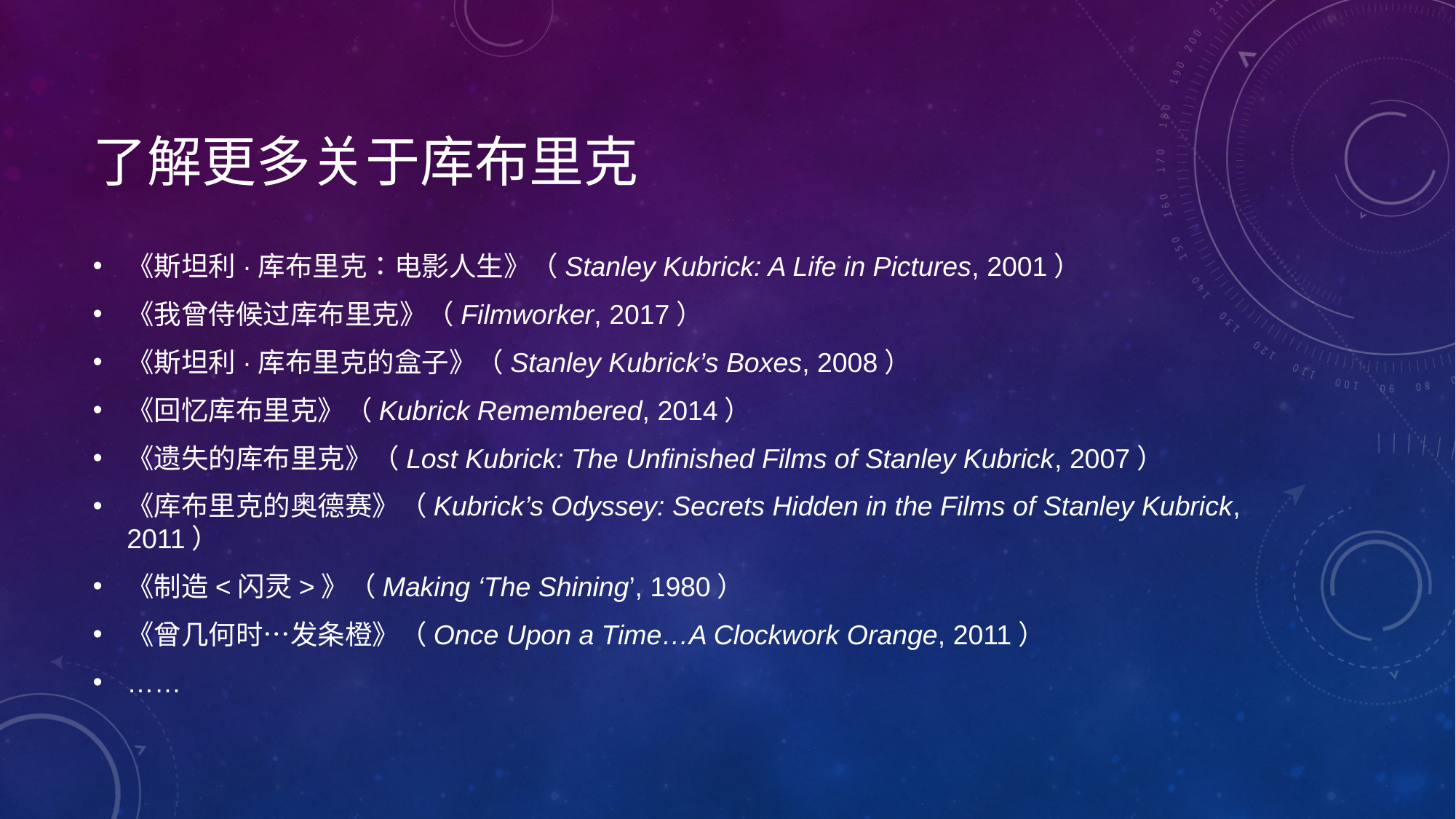

# 了解更多关于库布里克
《斯坦利·库布里克：电影人生》（Stanley Kubrick: A Life in Pictures, 2001）
《我曾侍候过库布里克》（Filmworker, 2017）
《斯坦利·库布里克的盒子》（Stanley Kubrick’s Boxes, 2008）
《回忆库布里克》（Kubrick Remembered, 2014）
《遗失的库布里克》（Lost Kubrick: The Unfinished Films of Stanley Kubrick, 2007）
《库布里克的奥德赛》（Kubrick’s Odyssey: Secrets Hidden in the Films of Stanley Kubrick, 2011）
《制造<闪灵>》（Making ‘The Shining’, 1980）
《曾几何时…发条橙》（Once Upon a Time…A Clockwork Orange, 2011）
……